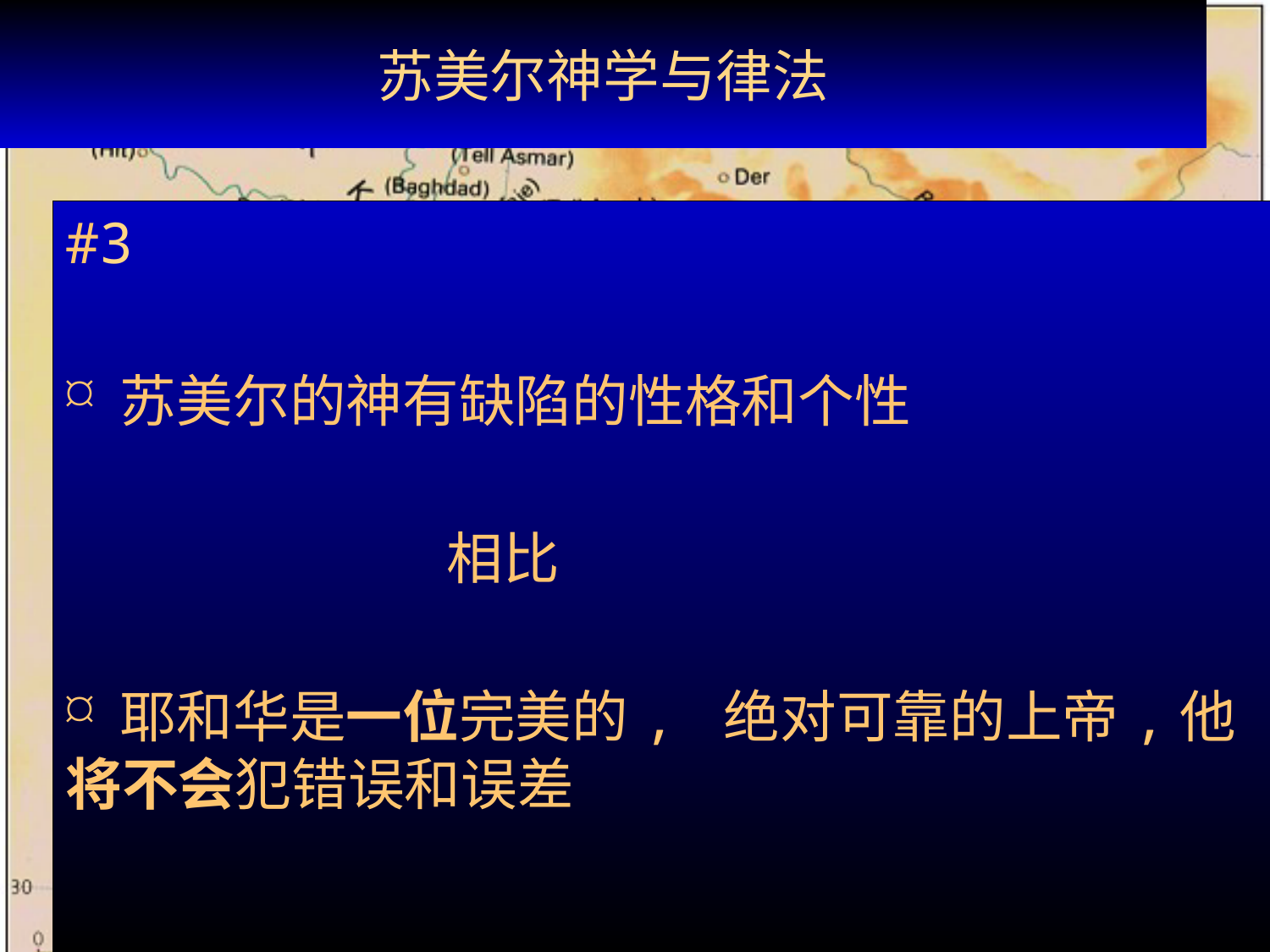

# 苏美尔神学与律法
#3

 苏美尔的神有缺陷的性格和个性

			相比

 耶和华是一位完美的, 绝对可靠的上帝,他将不会犯错误和误差